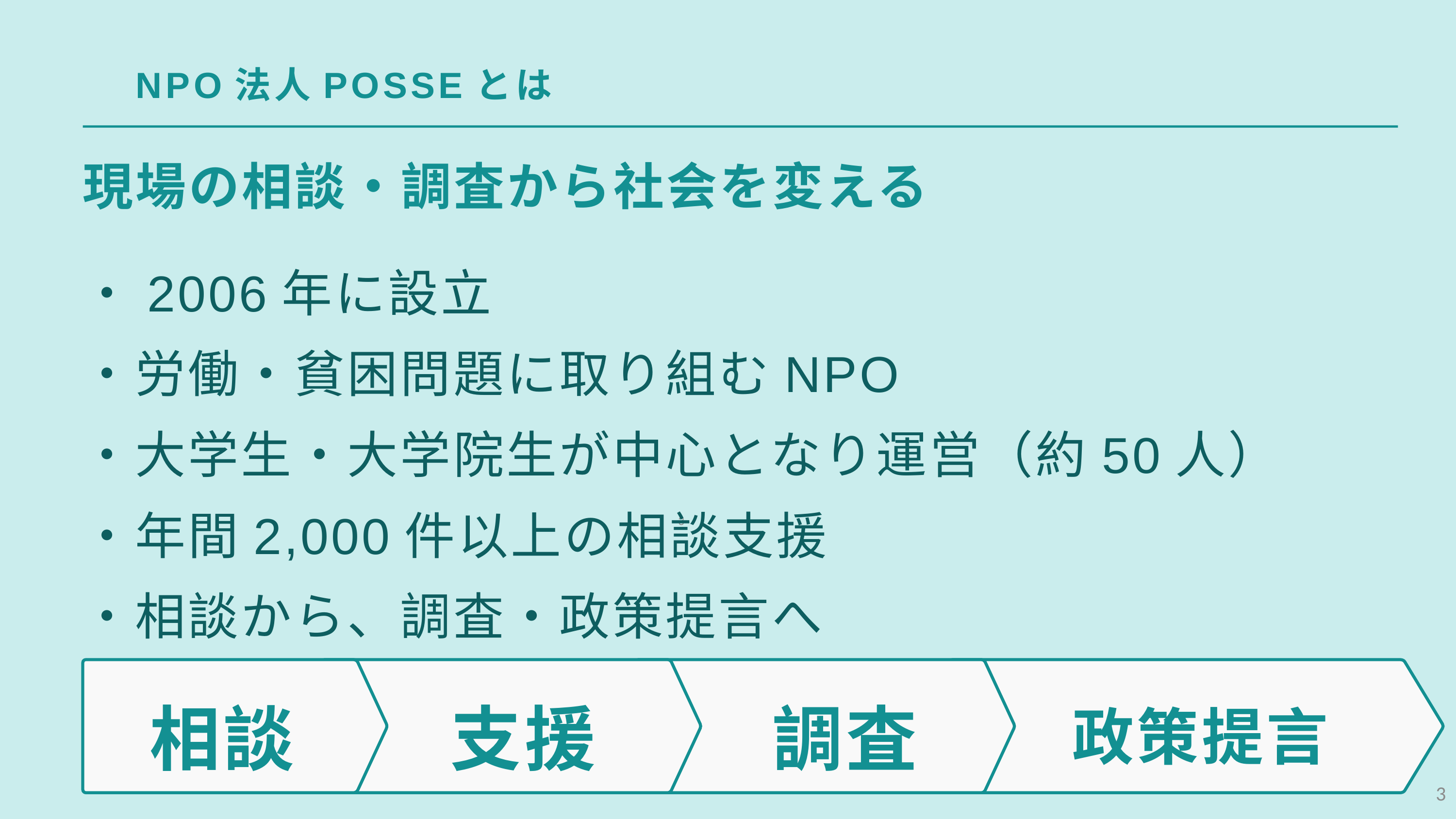

NPO法人POSSEとは

現場の相談・調査から社会を変える
・2006年に設立
・労働・貧困問題に取り組むNPO
・大学生・大学院生が中心となり運営（約50人）
・年間2,000件以上の相談支援
・相談から、調査・政策提言へ
3

相談
支援
調査
政策提言
3